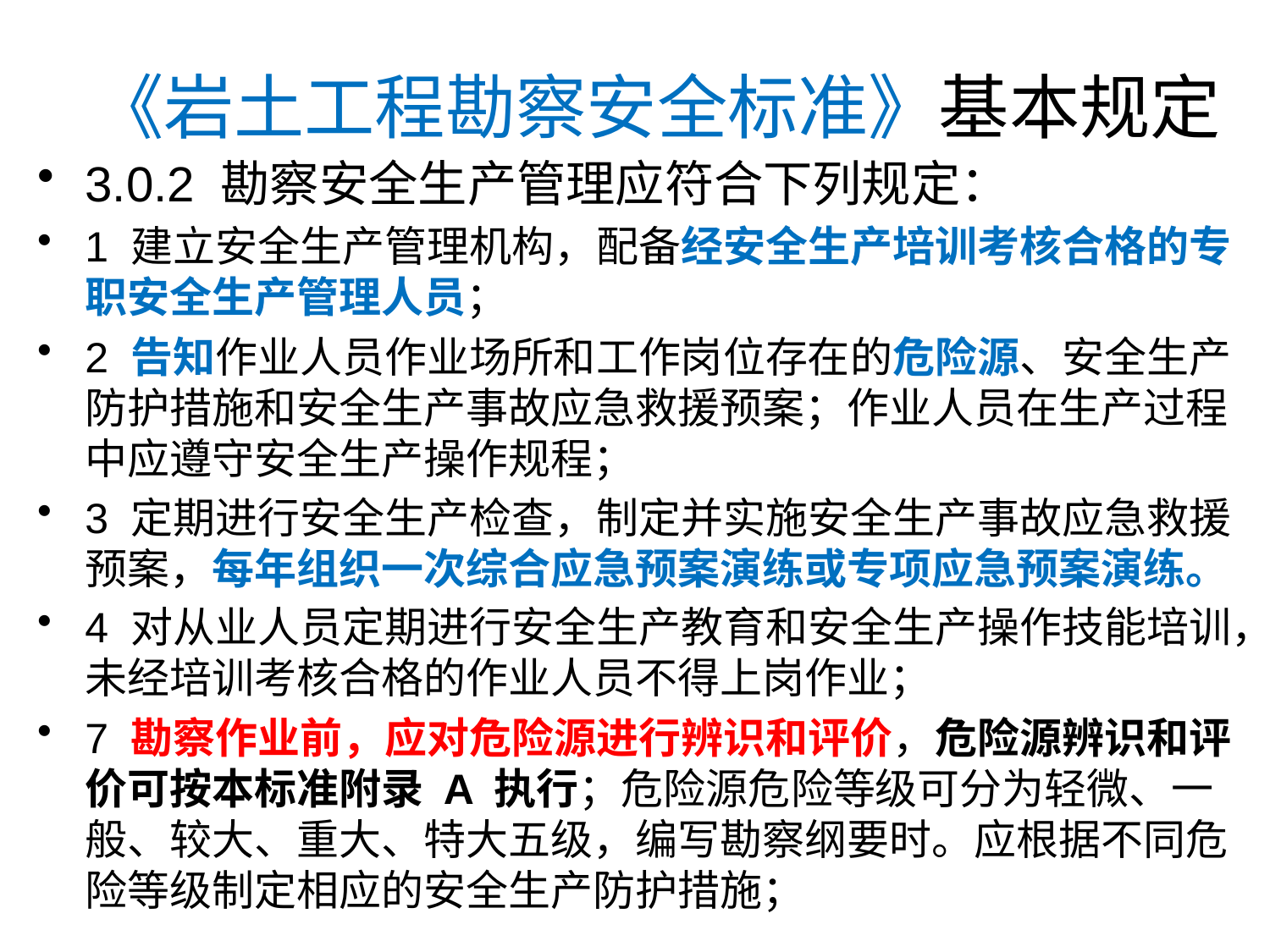

# 《岩土工程勘察安全标准》基本规定
3.0.2 勘察安全生产管理应符合下列规定：
1 建立安全生产管理机构，配备经安全生产培训考核合格的专职安全生产管理人员；
2 告知作业人员作业场所和工作岗位存在的危险源、安全生产防护措施和安全生产事故应急救援预案；作业人员在生产过程中应遵守安全生产操作规程；
3 定期进行安全生产检查，制定并实施安全生产事故应急救援预案，每年组织一次综合应急预案演练或专项应急预案演练。
4 对从业人员定期进行安全生产教育和安全生产操作技能培训，未经培训考核合格的作业人员不得上岗作业；
7 勘察作业前，应对危险源进行辨识和评价，危险源辨识和评价可按本标准附录 A 执行；危险源危险等级可分为轻微、一般、较大、重大、特大五级，编写勘察纲要时。应根据不同危险等级制定相应的安全生产防护措施；